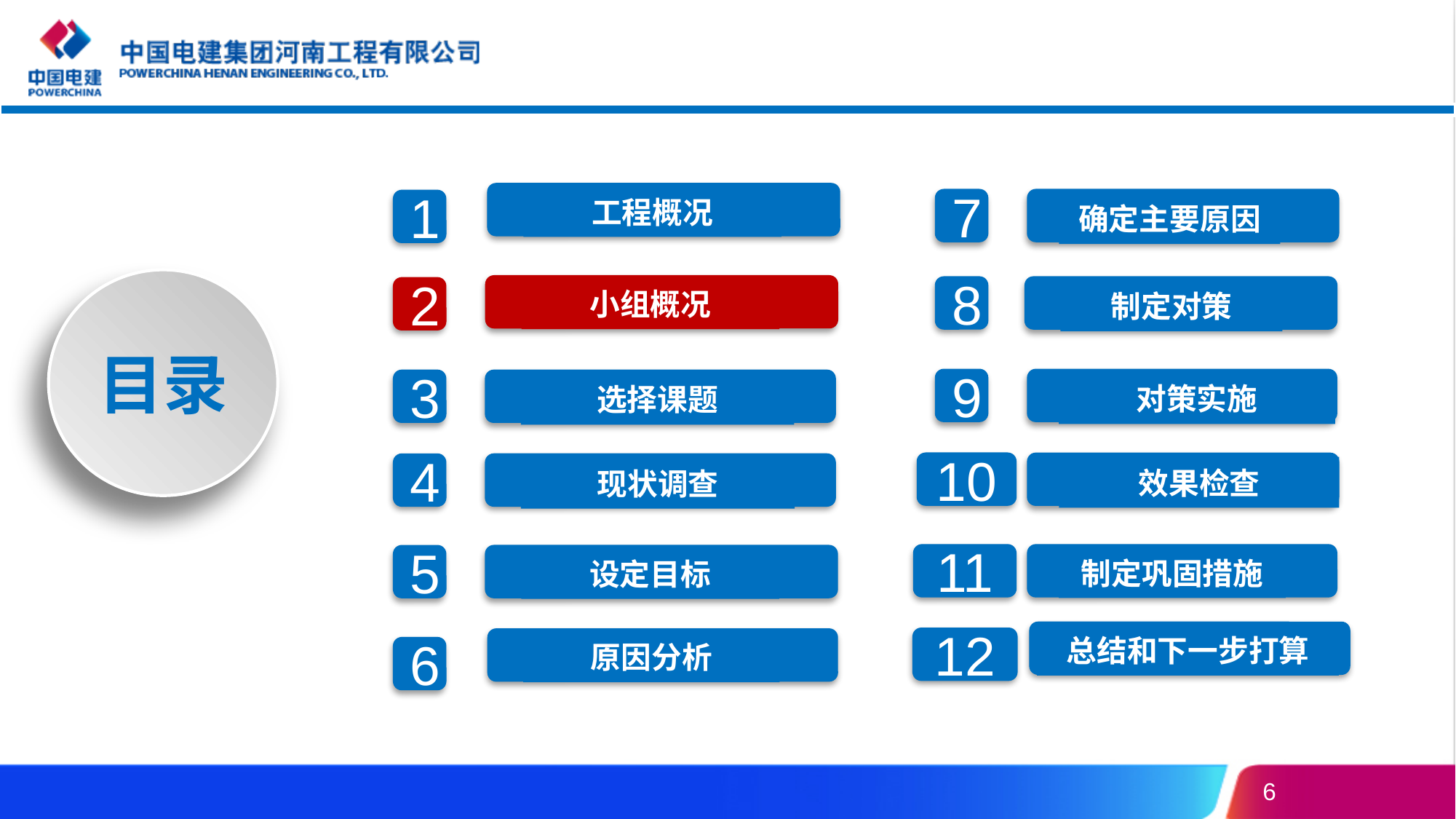

工程概况

确定主要原因
7
1
目录
CONTENTS
目录

小组概况

制定对策
8
2
9

对策实施
3

选择课题
10

效果检查

现状调查
4
11

制定巩固措施

设定目标
5

总结和下一步打算
12

原因分析
6